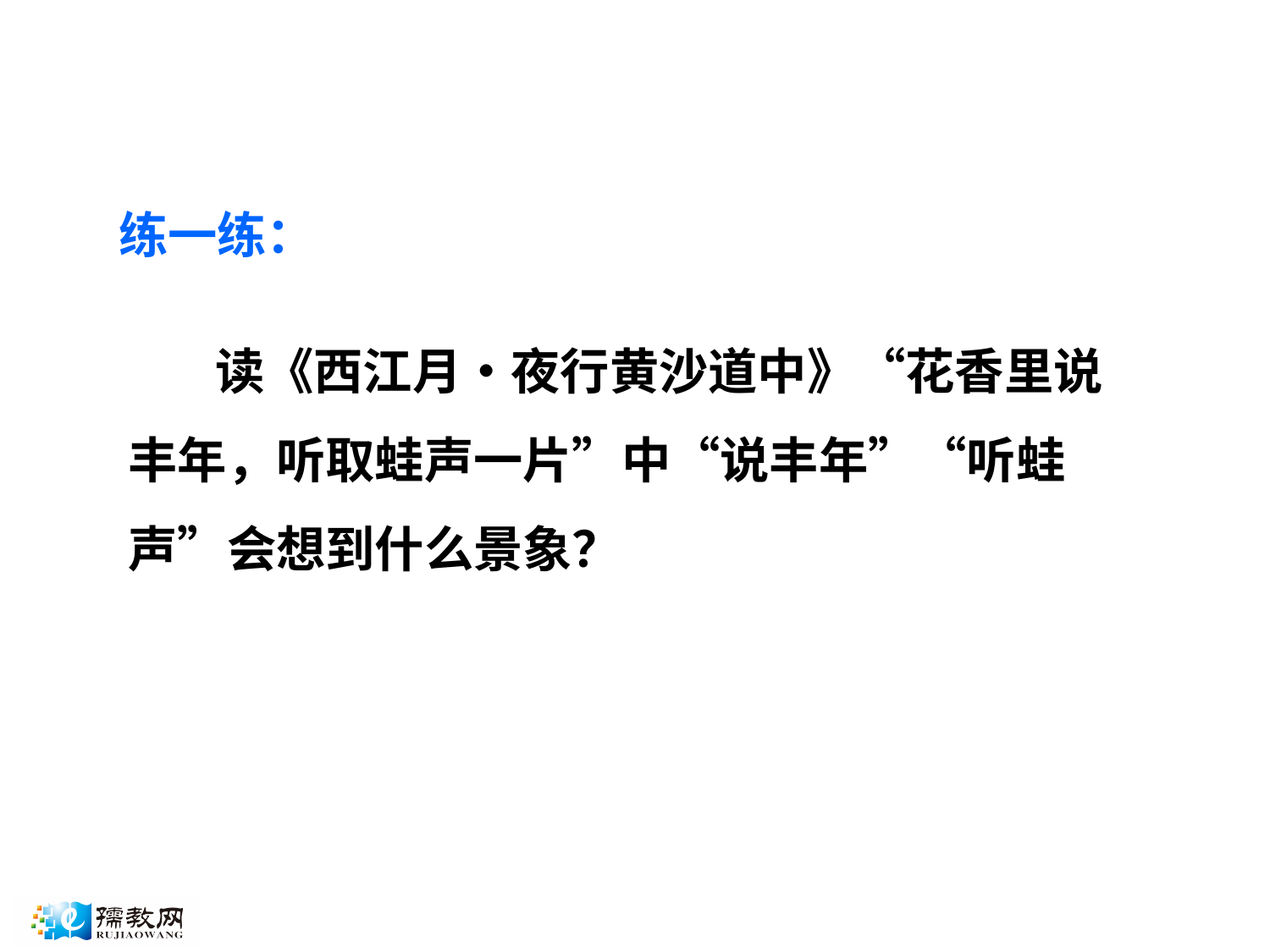

练一练：
读《西江月•夜行黄沙道中》“花香里说丰年，听取蛙声一片”中“说丰年”“听蛙声”会想到什么景象？